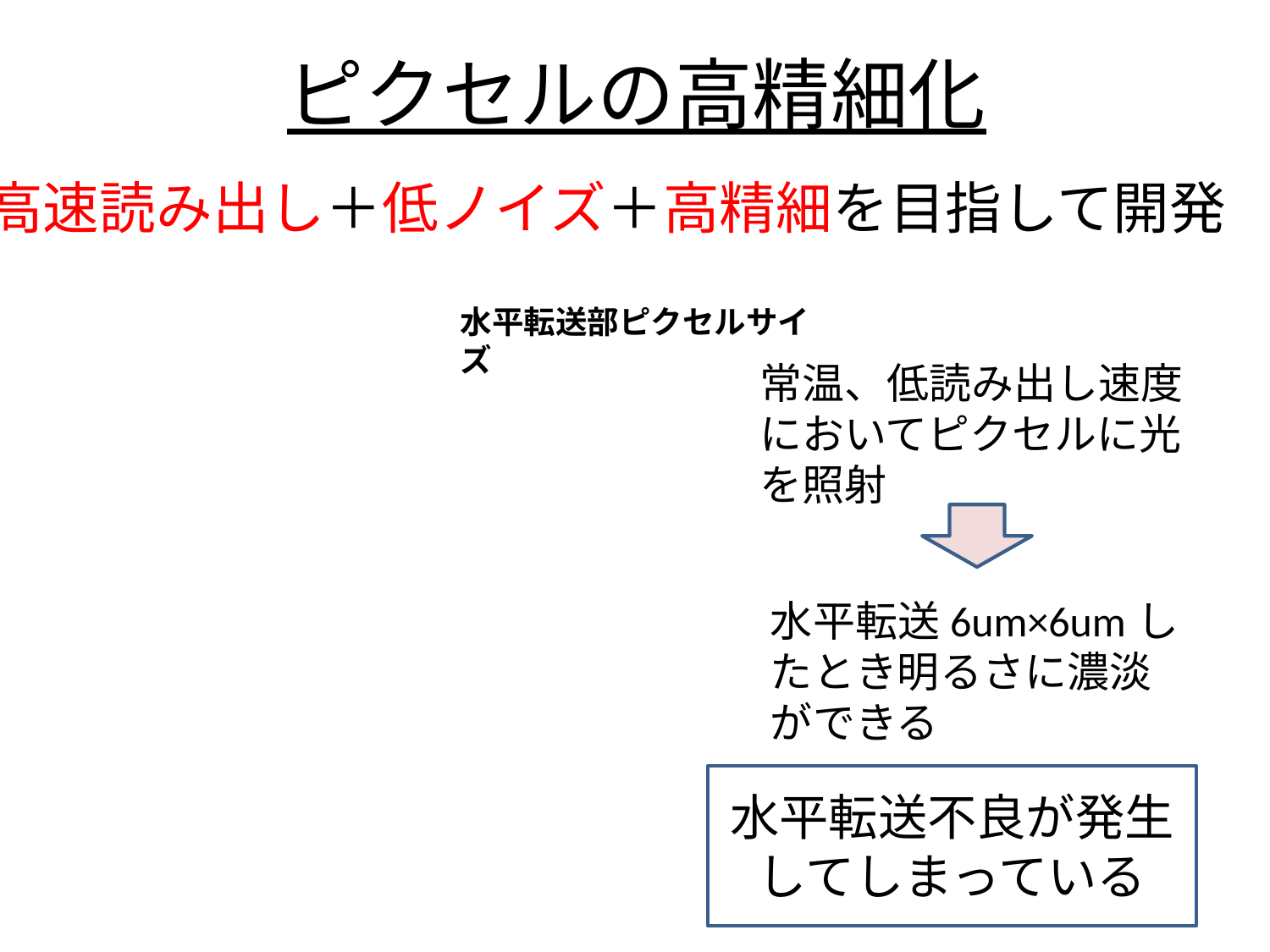

# ピクセルの高精細化

高速読み出し＋低ノイズ＋高精細を目指して開発
水平転送部ピクセルサイズ
常温、低読み出し速度においてピクセルに光を照射

水平転送6um×6umしたとき明るさに濃淡ができる
水平転送不良が発生してしまっている
11